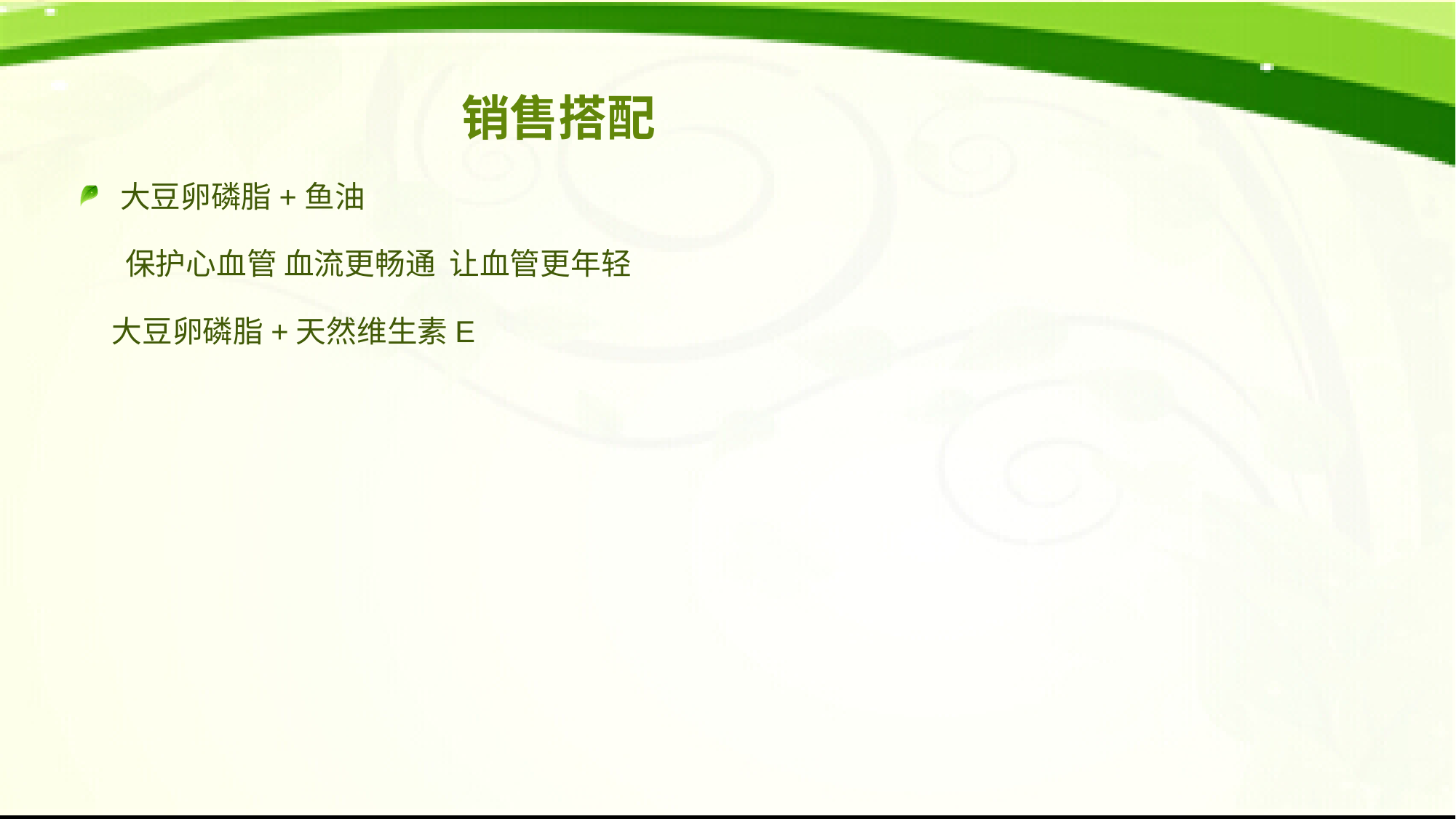

# 销售搭配
大豆卵磷脂+鱼油
      保护心血管 血流更畅通  让血管更年轻
    大豆卵磷脂+天然维生素E